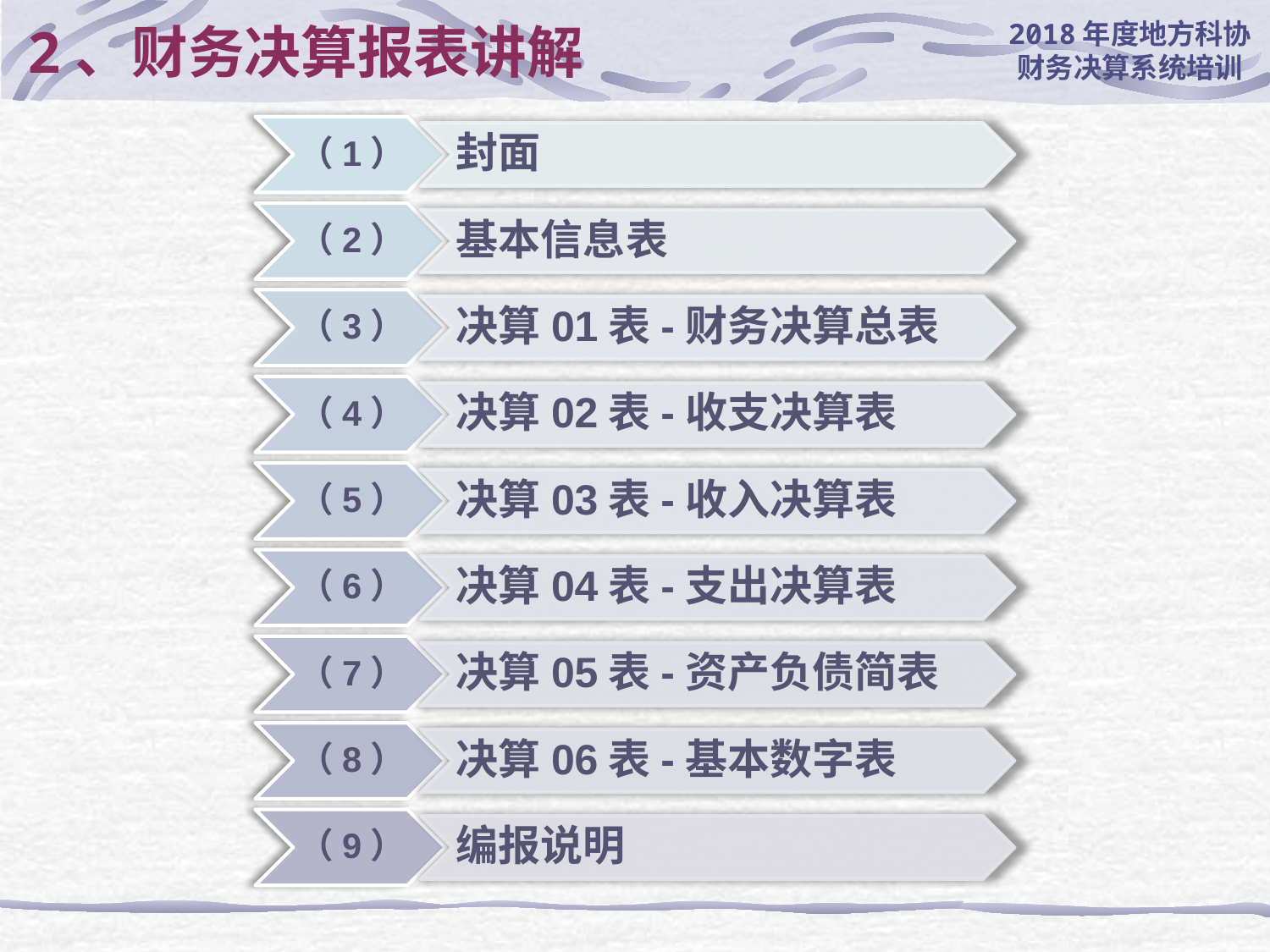

# 2、财务决算报表讲解
（1）
封面
（2）
基本信息表
（3）
决算01表-财务决算总表
（4）
决算02表-收支决算表
（5）
决算03表-收入决算表
（6）
决算04表-支出决算表
（7）
决算05表-资产负债简表
（8）
决算06表-基本数字表
（9）
编报说明